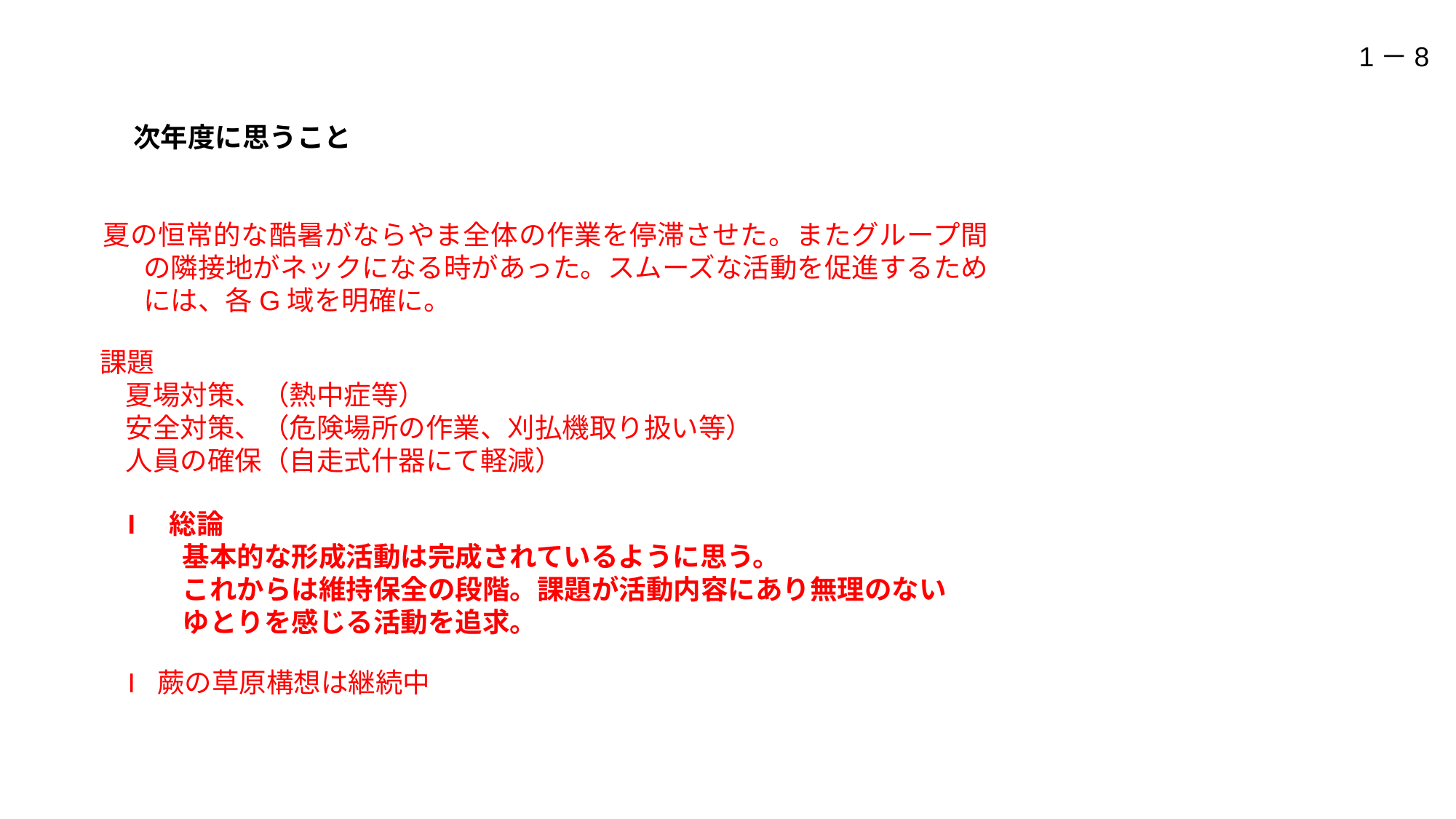

1－8
次年度に思うこと

夏の恒常的な酷暑がならやま全体の作業を停滞させた。またグループ間の隣接地がネックになる時があった。スムーズな活動を促進するためには、各G域を明確に。

課題
夏場対策、（熱中症等）
安全対策、（危険場所の作業、刈払機取り扱い等）
人員の確保（自走式什器にて軽減）

I　総論
　　基本的な形成活動は完成されているように思う。
　　これからは維持保全の段階。課題が活動内容にあり無理のない
　　ゆとりを感じる活動を追求。
I  蕨の草原構想は継続中